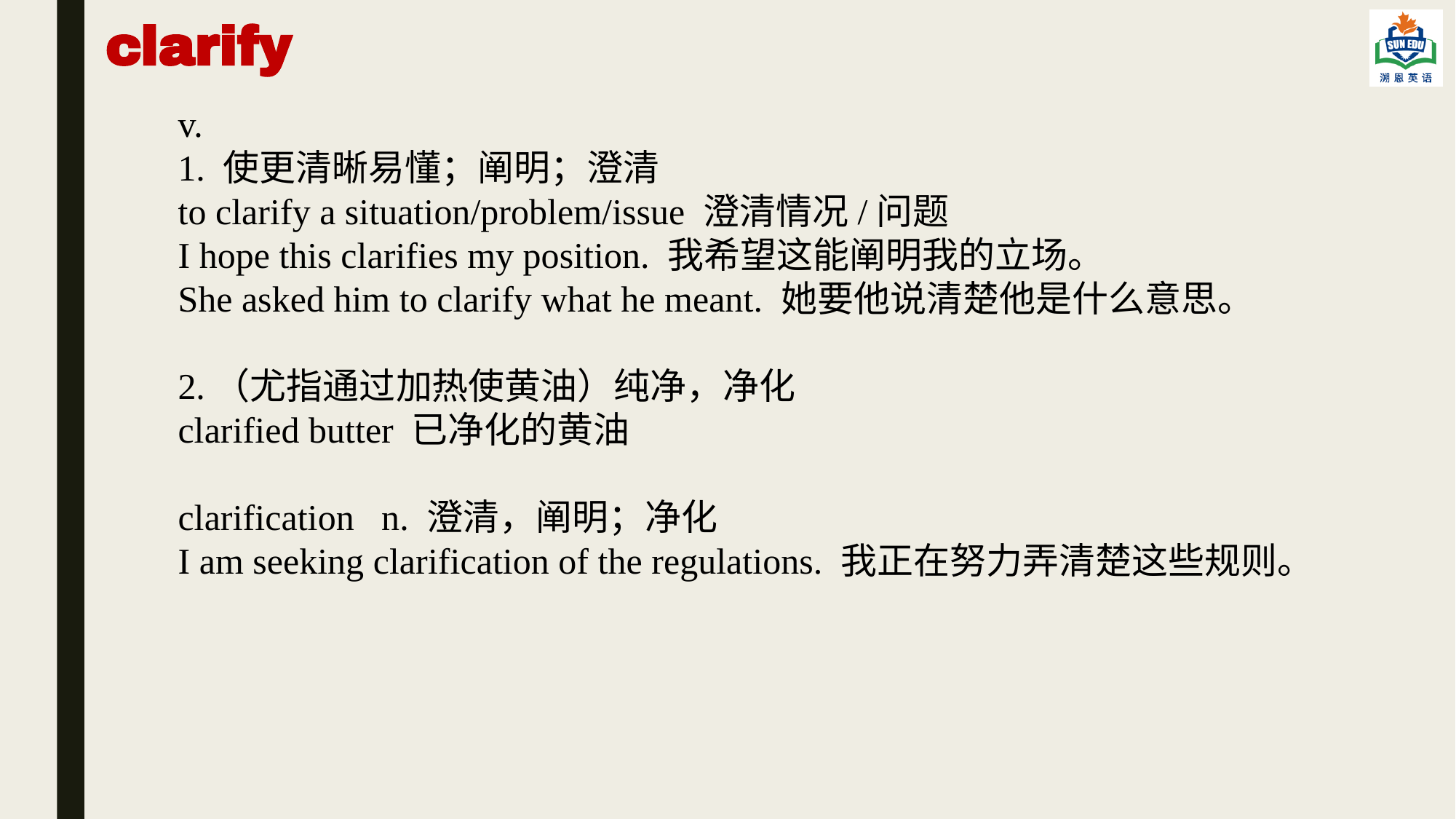

clarify
v.
1. 使更清晰易懂；阐明；澄清
to clarify a situation/problem/issue 澄清情况/问题
I hope this clarifies my position. 我希望这能阐明我的立场。
She asked him to clarify what he meant. 她要他说清楚他是什么意思。

2.（尤指通过加热使黄油）纯净，净化
clarified butter 已净化的黄油

clarification   n. 澄清，阐明；净化
I am seeking clarification of the regulations. 我正在努力弄清楚这些规则。